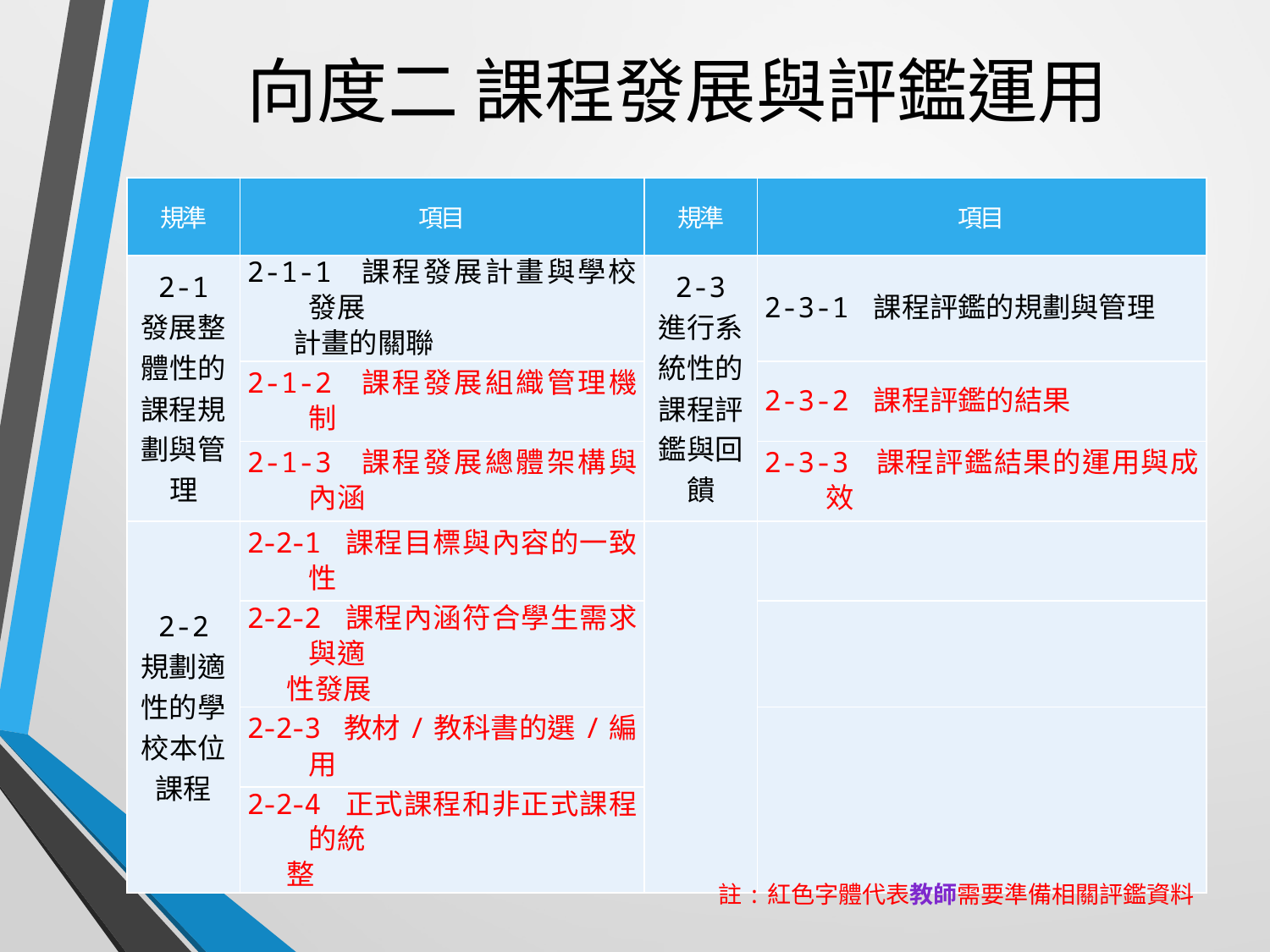

# 向度二 課程發展與評鑑運用
| 規準 | 項目 | 規準 | 項目 |
| --- | --- | --- | --- |
| 2-1 發展整體性的課程規劃與管理 | 2-1-1 課程發展計畫與學校發展 計畫的關聯 | 2-3 進行系統性的課程評鑑與回饋 | 2-3-1 課程評鑑的規劃與管理 |
|  | 2-1-2 課程發展組織管理機制 |  | 2-3-2 課程評鑑的結果 |
|  | 2-1-3 課程發展總體架構與內涵 |  | 2-3-3 課程評鑑結果的運用與成效 |
| 2-2 規劃適性的學校本位課程 | 2-2-1 課程目標與內容的一致性 |  |  |
|  | 2-2-2 課程內涵符合學生需求與適 性發展 |  |  |
|  | 2-2-3 教材/教科書的選/編用 |  |  |
|  | 2-2-4 正式課程和非正式課程的統 整 |  |  |
30
註:紅色字體代表教師需要準備相關評鑑資料